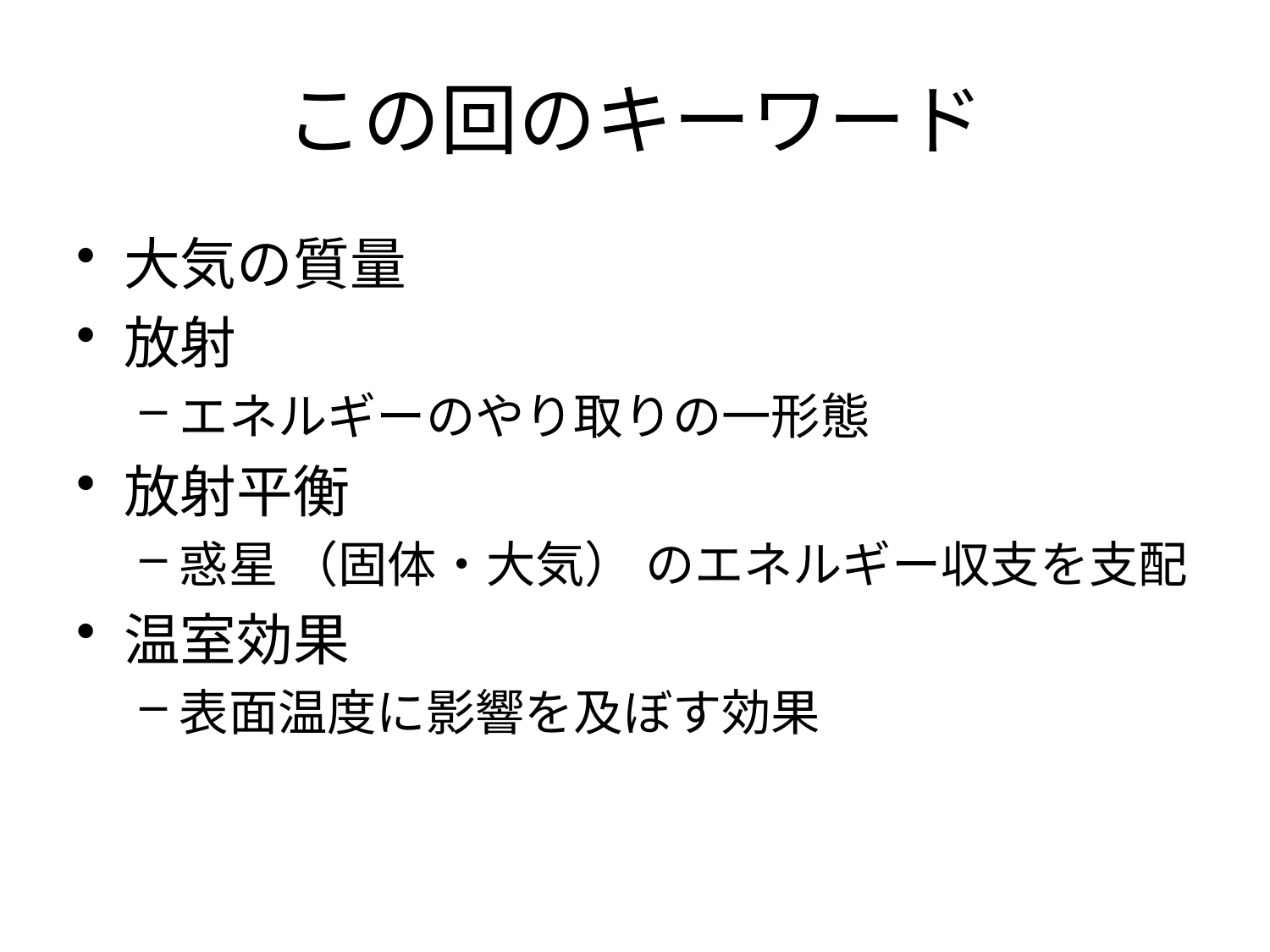

# この回のキーワード
大気の質量
放射
エネルギーのやり取りの一形態
放射平衡
惑星 （固体・大気） のエネルギー収支を支配
温室効果
表面温度に影響を及ぼす効果